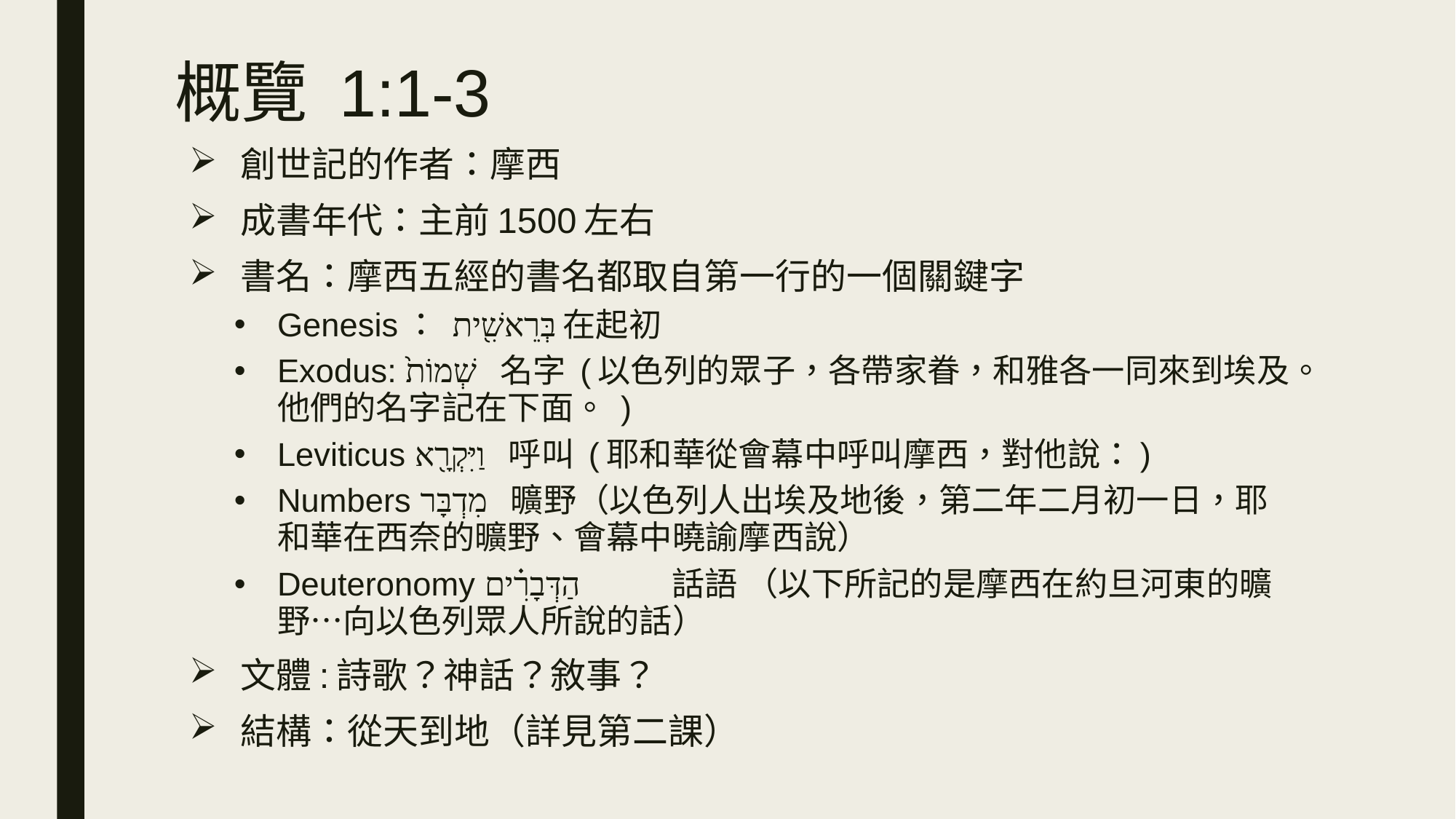

# 概覽 1:1-3
創世記的作者：摩西
成書年代：主前1500左右
書名：摩西五經的書名都取自第一行的一個關鍵字
Genesis： בְּרֵאשִׁ֖ית在起初
Exodus: שְׁמוֹת֙  名字 (以色列的眾子，各帶家眷，和雅各一同來到埃及。他們的名字記在下面。 )
Leviticus וַיִּקְרָ֖א  呼叫 (耶和華從會幕中呼叫摩西，對他說：)
Numbers מִדְבָּר  曠野（以色列人出埃及地後，第二年二月初一日，耶和華在西奈的曠野、會幕中曉諭摩西說）
Deuteronomy הַדְּבָרִ֗ים	 話語 （以下所記的是摩西在約旦河東的曠野…向以色列眾人所說的話）
文體:詩歌？神話？敘事？
結構：從天到地（詳見第二課）